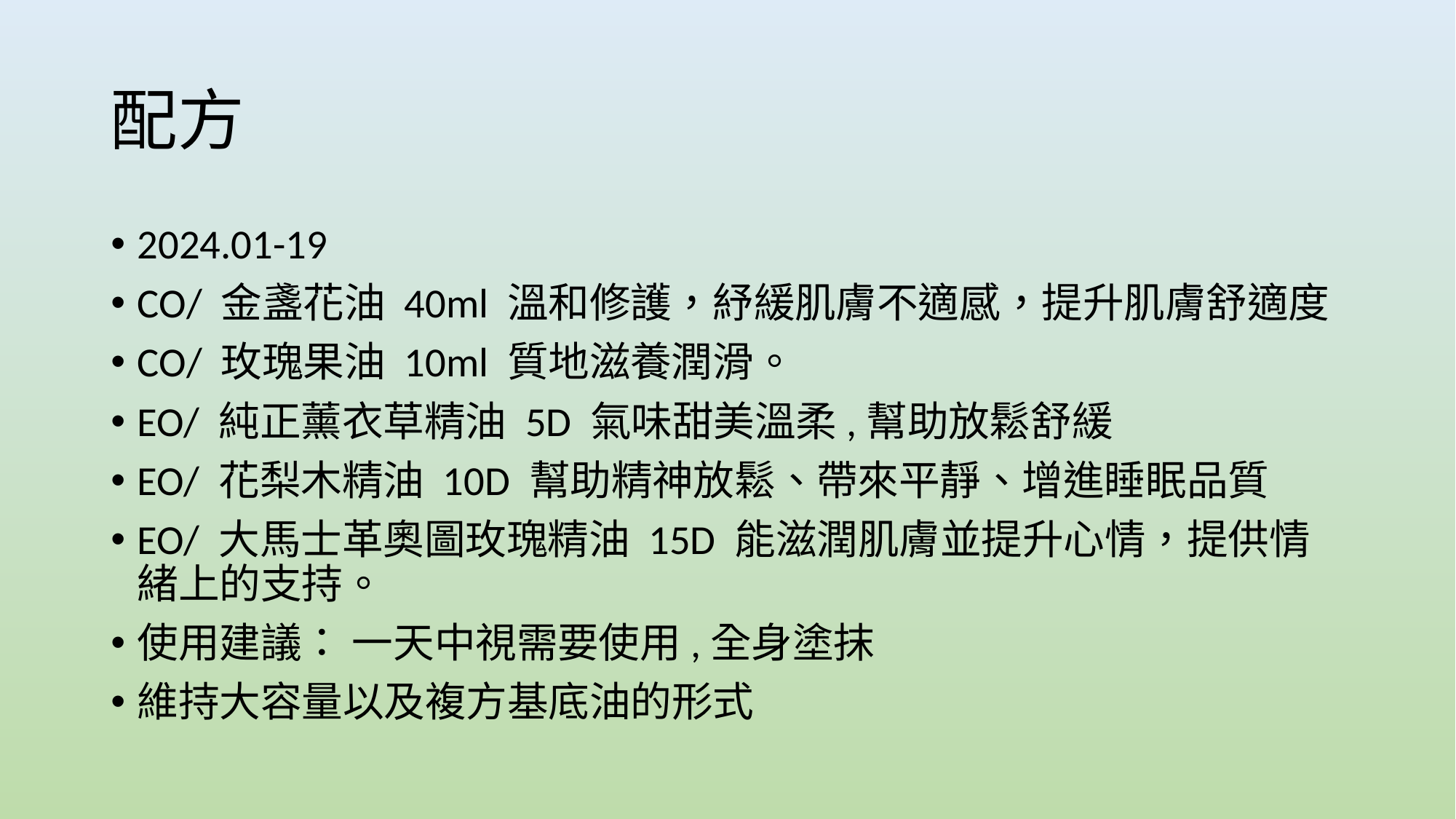

# 配方
2024.01-19
CO/ 金盞花油 40ml 溫和修護，紓緩肌膚不適感，提升肌膚舒適度
CO/ 玫瑰果油 10ml 質地滋養潤滑。
EO/ 純正薰衣草精油 5D 氣味甜美溫柔,幫助放鬆舒緩
EO/ 花梨木精油 10D 幫助精神放鬆、帶來平靜、增進睡眠品質
EO/ 大馬士革奧圖玫瑰精油 15D 能滋潤肌膚並提升心情，提供情緒上的支持。
使用建議： 一天中視需要使用,全身塗抹
維持大容量以及複方基底油的形式